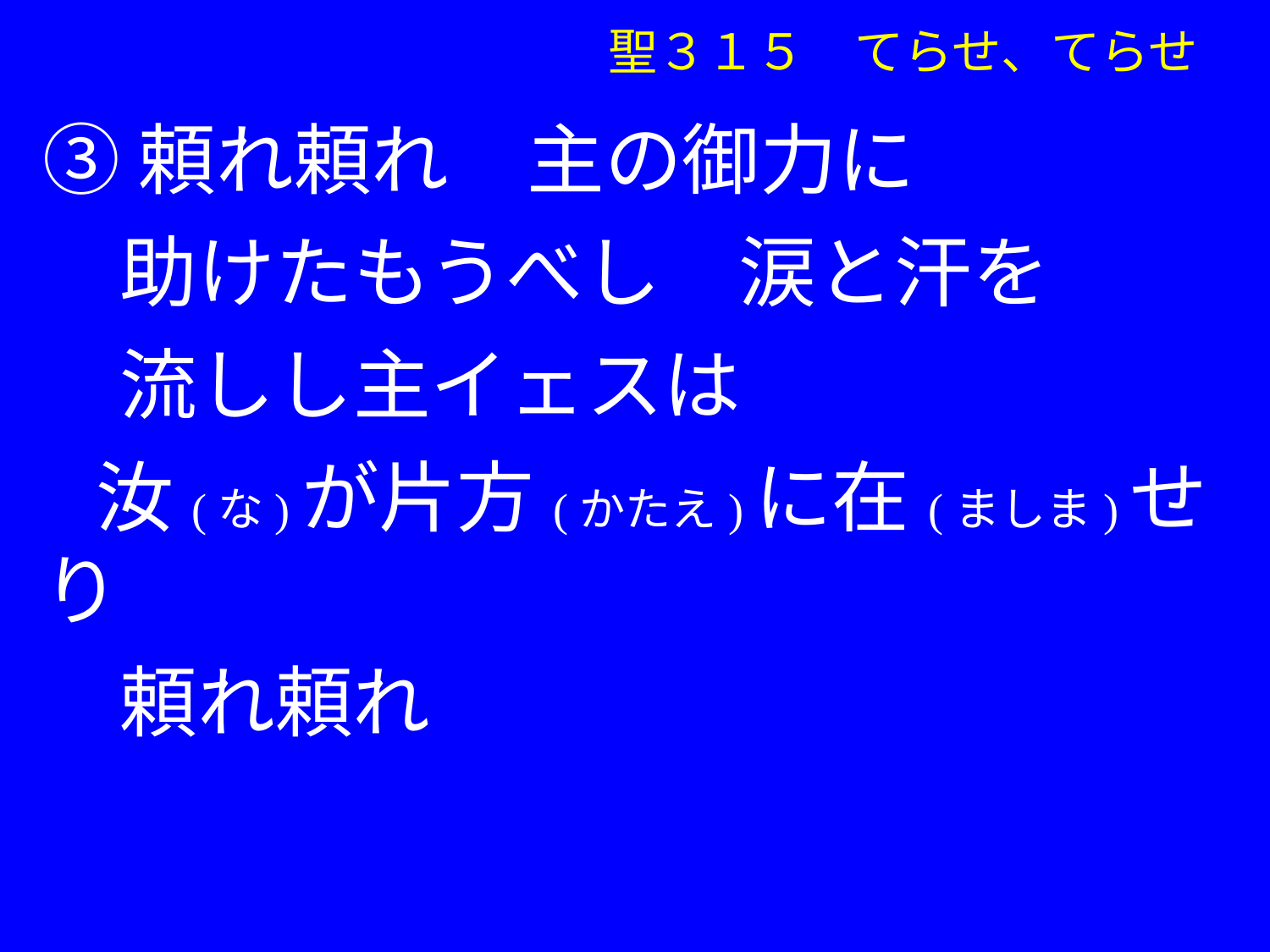

聖３１５　てらせ、てらせ
③頼れ頼れ　主の御力に
　助けたもうべし　涙と汗を
　流しし主イェスは
  汝(な)が片方(かたえ)に在(ましま)せり
　頼れ頼れ